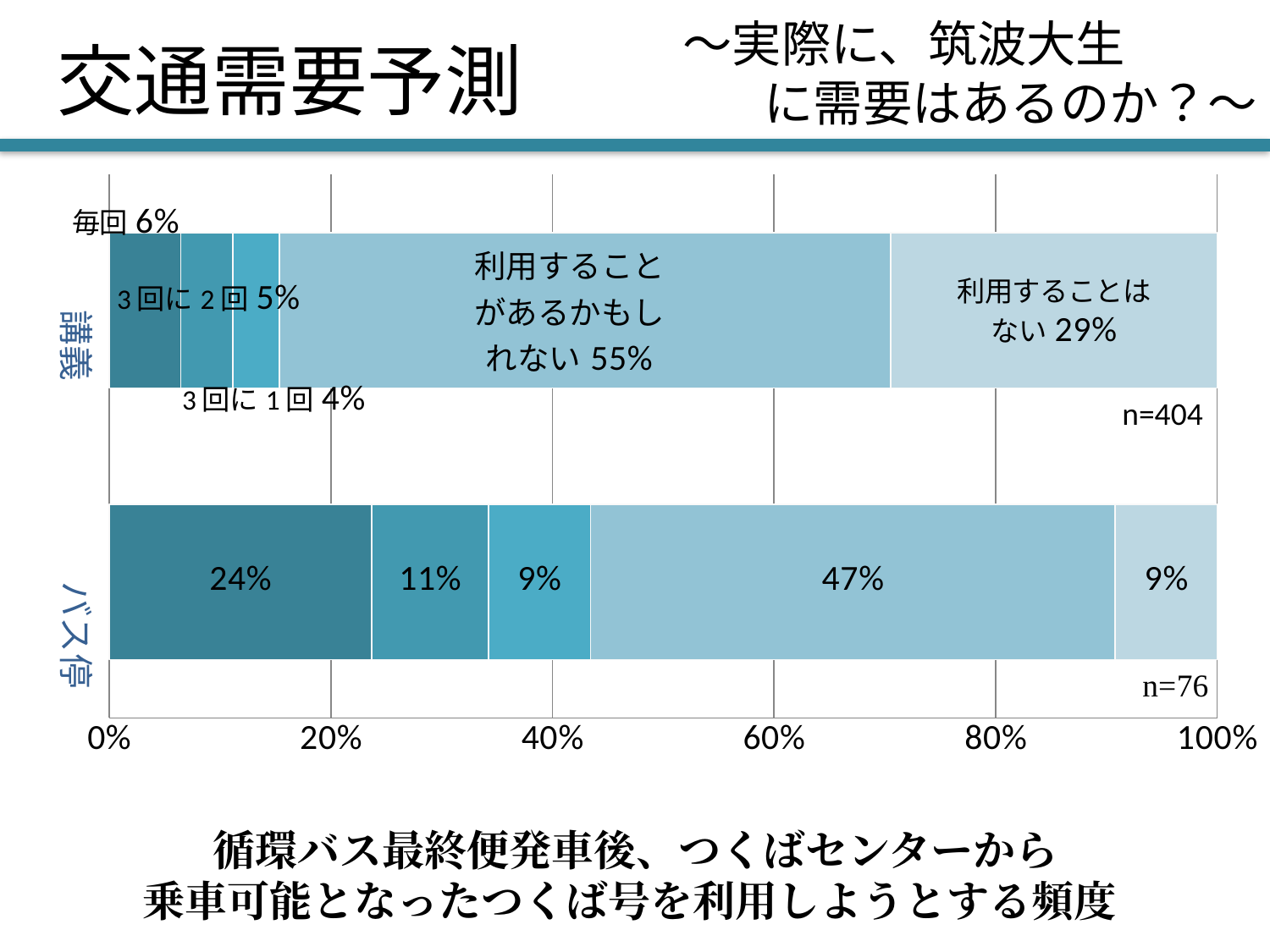

〜実際に、筑波大生
に需要はあるのか？〜
# 交通需要予測

### Chart

| Category | 毎回 | 3回に2回 | 3回に1回 | 利用することがあるかもしれない | 利用することはない |
|---|---|---|---|---|---|
| バス停 | 0.236842105263158 | 0.105263157894737 | 0.0921052631578947 | 0.473684210526316 | 0.0921052631578947 |
| 講義 | 0.0643564356435643 | 0.047029702970297 | 0.0420792079207921 | 0.551980198019802 | 0.294554455445545 |
n=404
循環バス最終便発車後、つくばセンターから
乗車可能となったつくば号を利用しようとする頻度